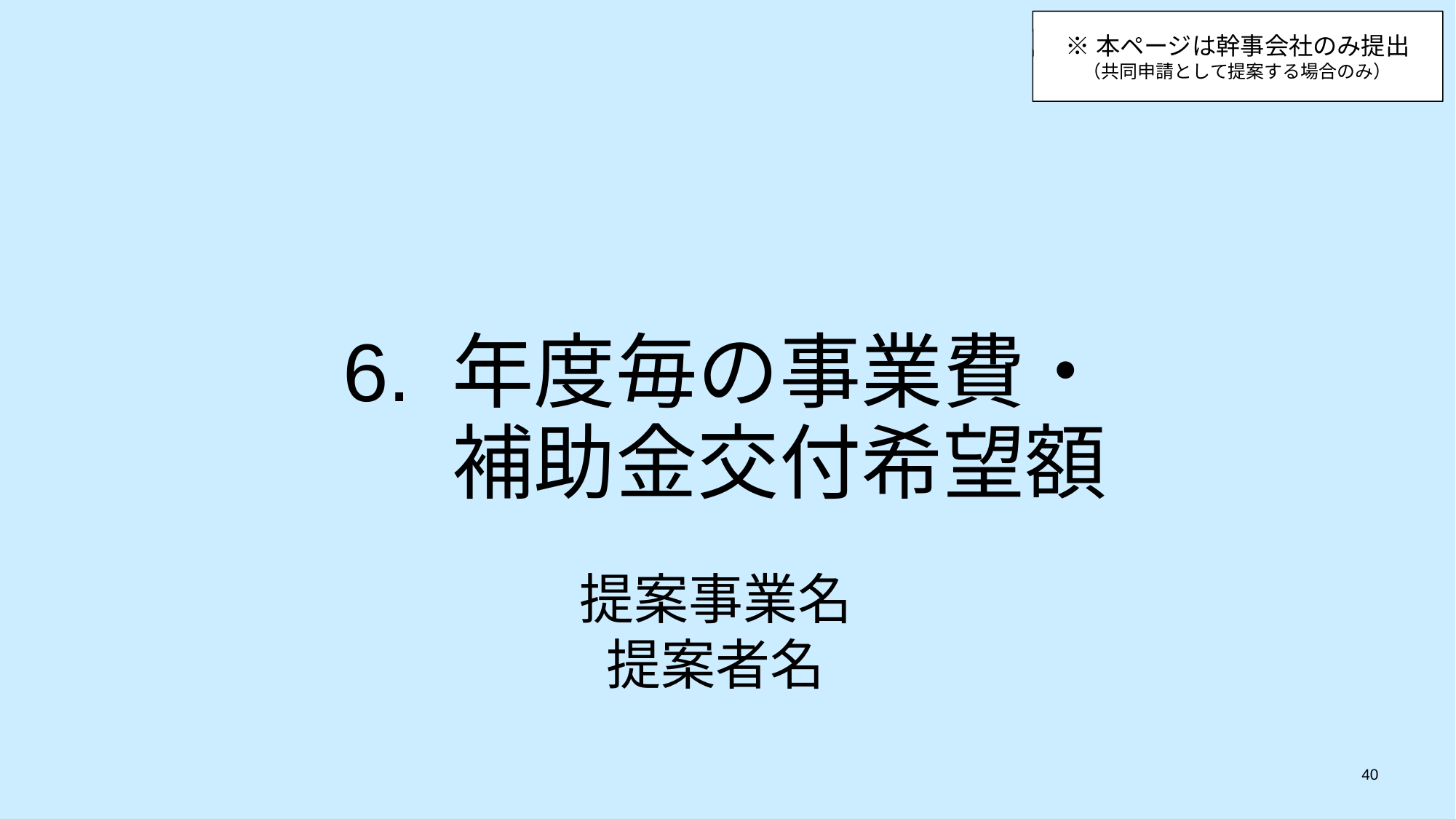

※本ページは幹事会社のみ提出
（共同申請として提案する場合のみ）
年度毎の事業費・
補助金交付希望額
提案事業名
提案者名